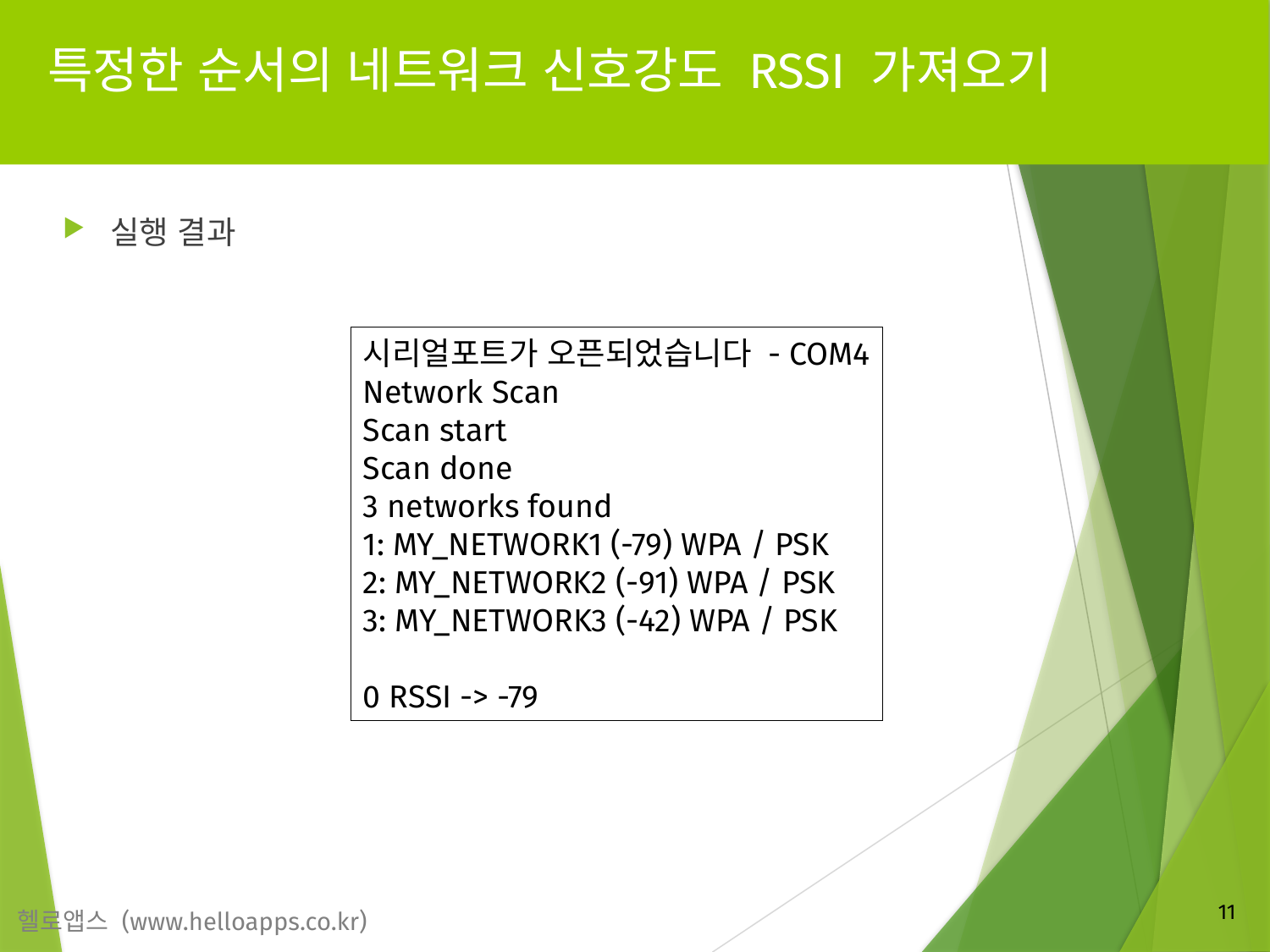

# 특정한 순서의 네트워크 신호강도 RSSI 가져오기
실행 결과
시리얼포트가 오픈되었습니다 - COM4
Network Scan
Scan start
Scan done
3 networks found
1: MY_NETWORK1 (-79) WPA / PSK
2: MY_NETWORK2 (-91) WPA / PSK
3: MY_NETWORK3 (-42) WPA / PSK

0 RSSI -> -79
11